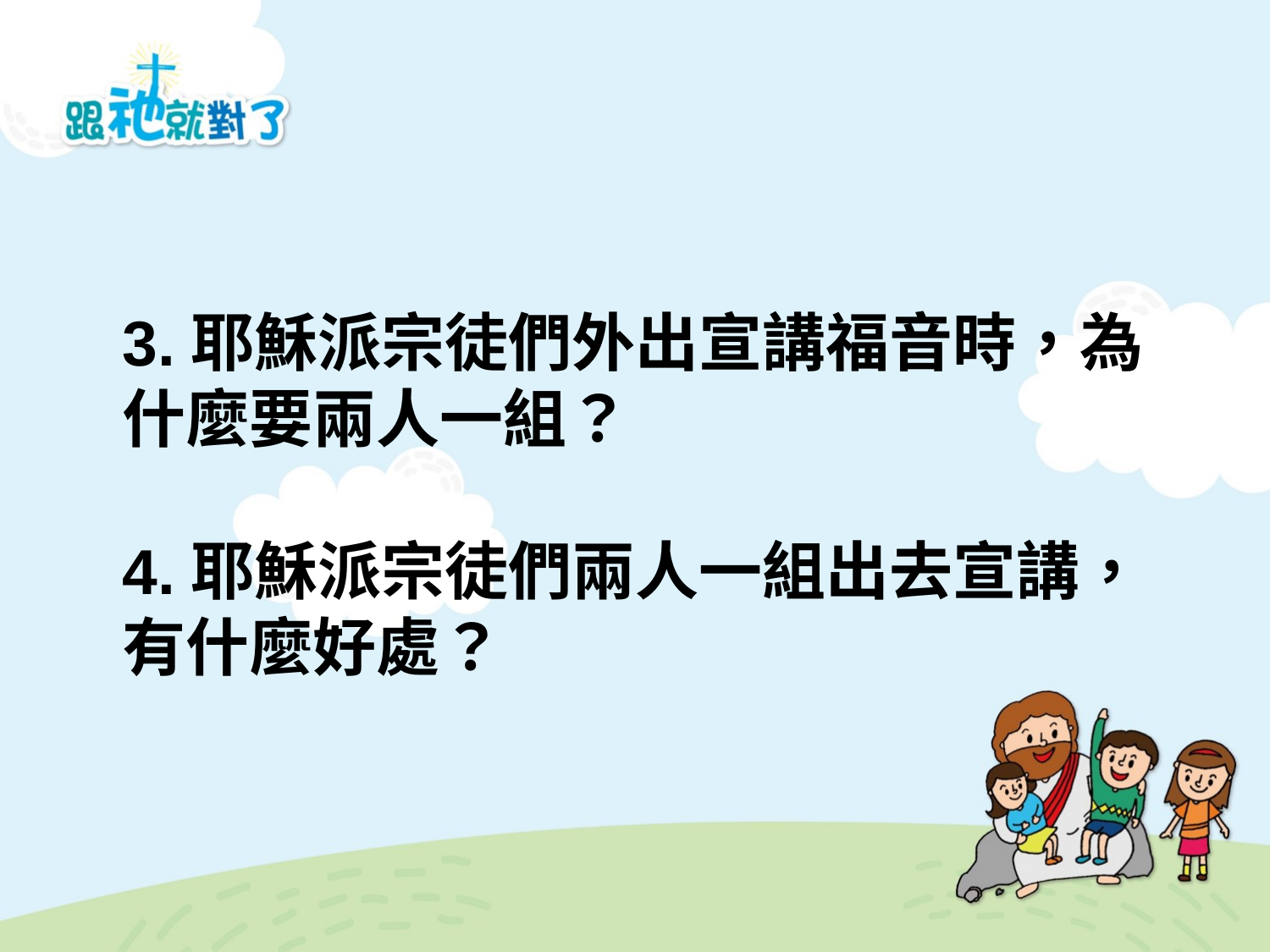

3.耶穌派宗徒們外出宣講福音時，為什麼要兩人一組？

4.耶穌派宗徒們兩人一組出去宣講，有什麼好處？